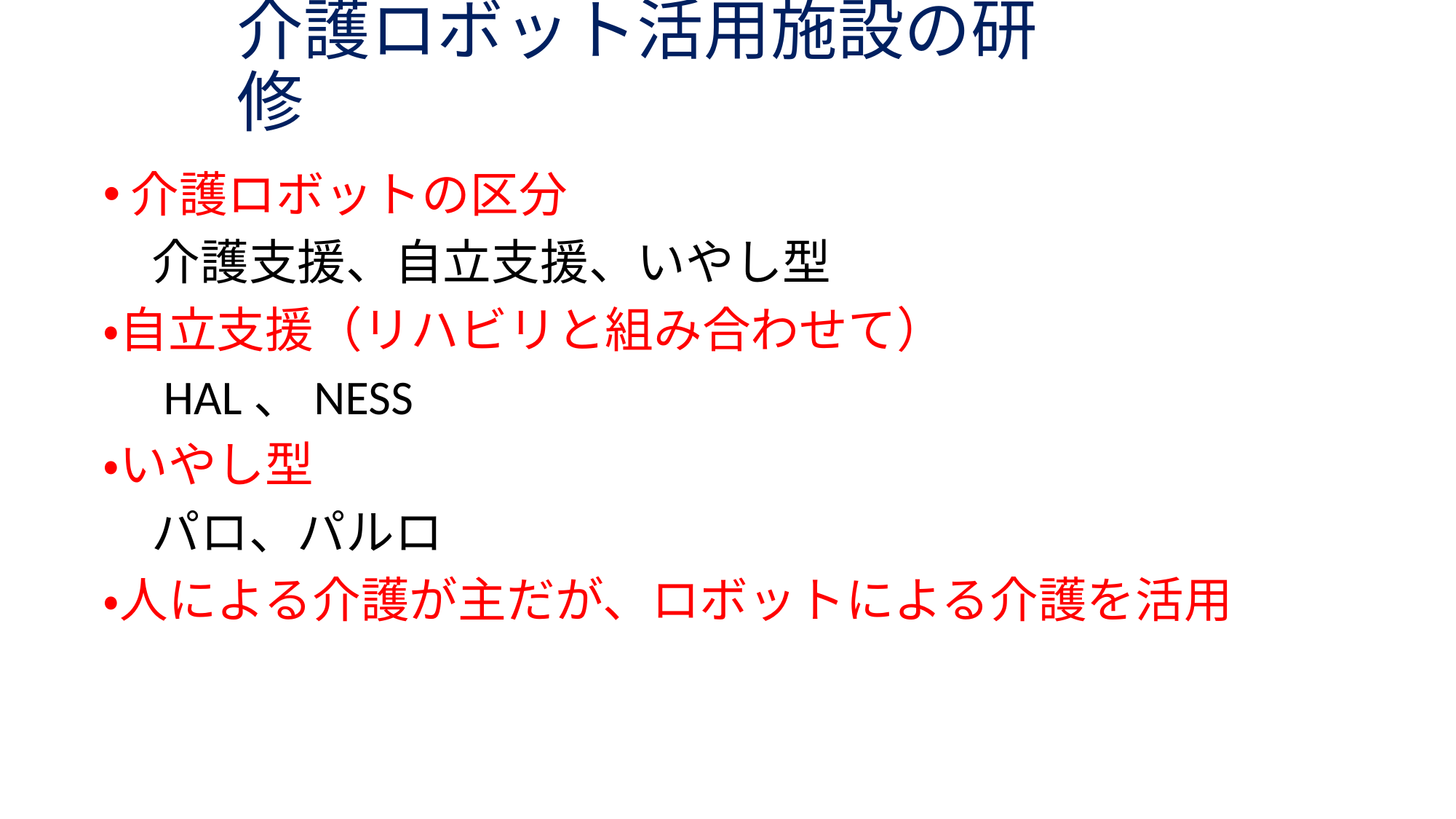

# 介護ロボット活用施設の研修
介護ロボットの区分
　介護支援、自立支援、いやし型
・自立支援（リハビリと組み合わせて）
　HAL、NESS
・いやし型
　パロ、パルロ
・人による介護が主だが、ロボットによる介護を活用